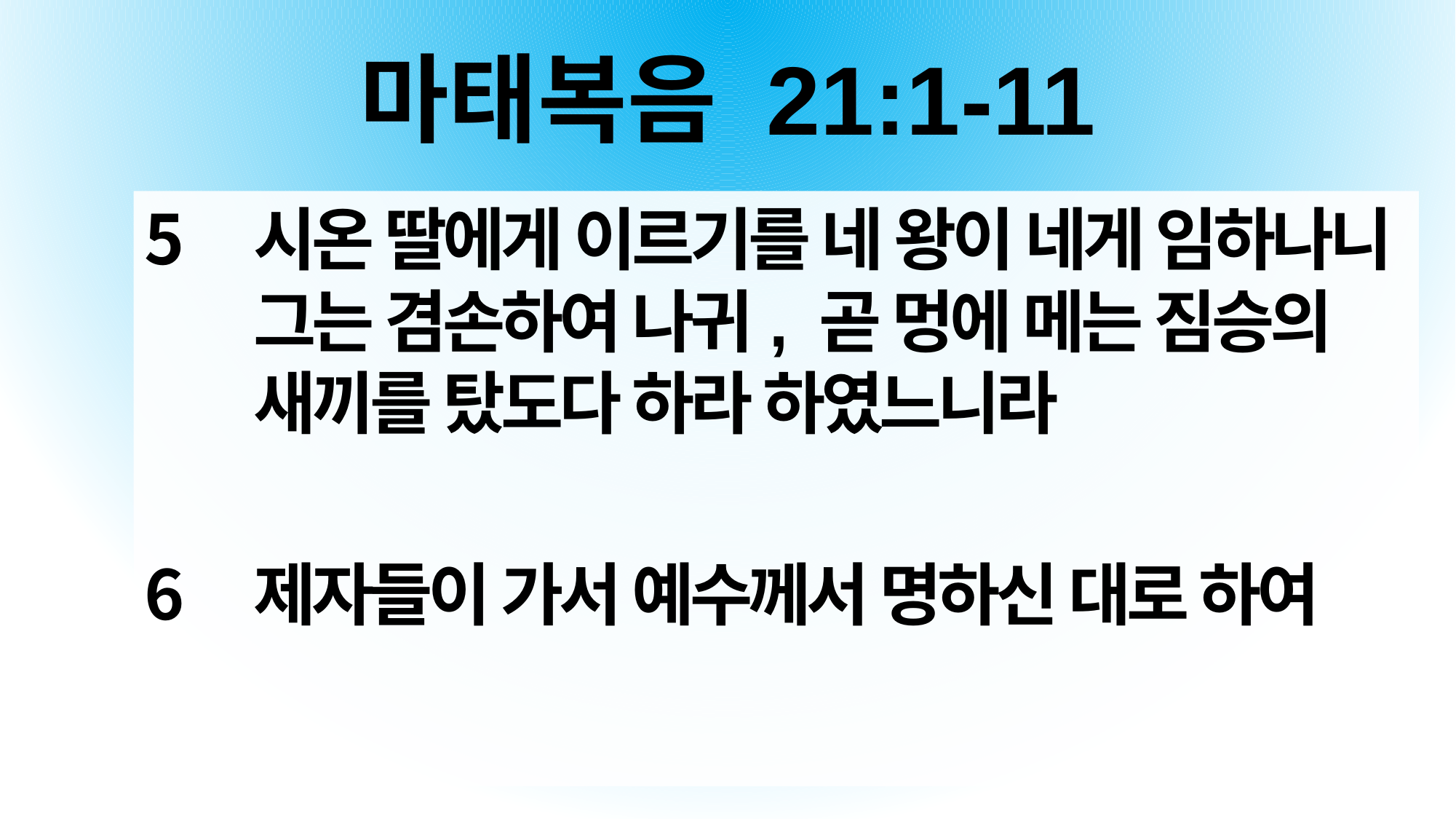

# 마태복음 21:1-11
시온 딸에게 이르기를 네 왕이 네게 임하나니 그는 겸손하여 나귀, 곧 멍에 메는 짐승의 새끼를 탔도다 하라 하였느니라

제자들이 가서 예수께서 명하신 대로 하여